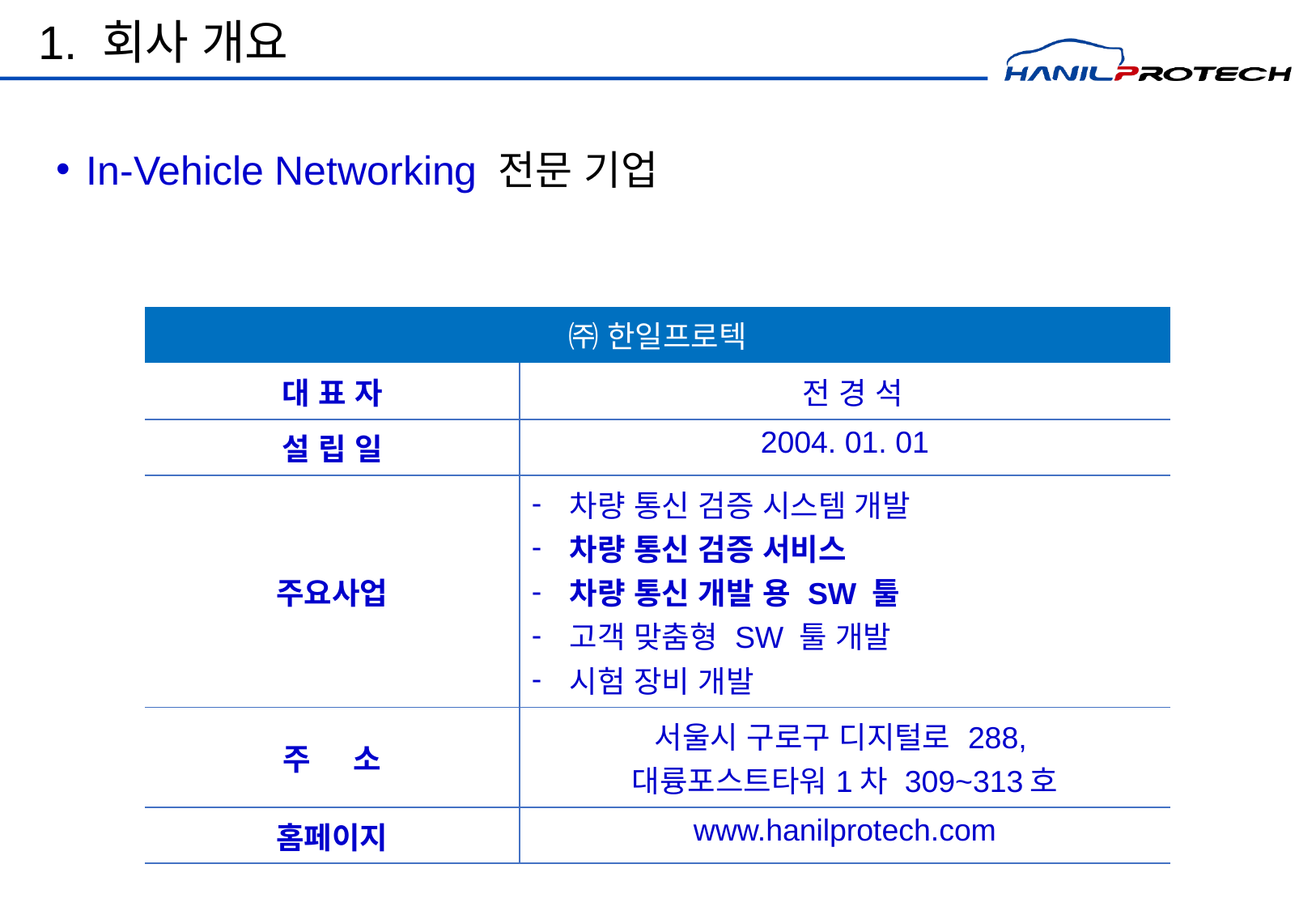

# 1. 회사 개요
In-Vehicle Networking 전문 기업
| ㈜ 한일프로텍 |  |
| --- | --- |
| 대 표 자 | 전 경 석 |
| 설 립 일 | 2004. 01. 01 |
| 주요사업 | 차량 통신 검증 시스템 개발 차량 통신 검증 서비스 차량 통신 개발 용 SW 툴 고객 맞춤형 SW 툴 개발 시험 장비 개발 |
| 주 소 | 서울시 구로구 디지털로 288, 대륭포스트타워1차 309~313호 |
| 홈페이지 | www.hanilprotech.com |